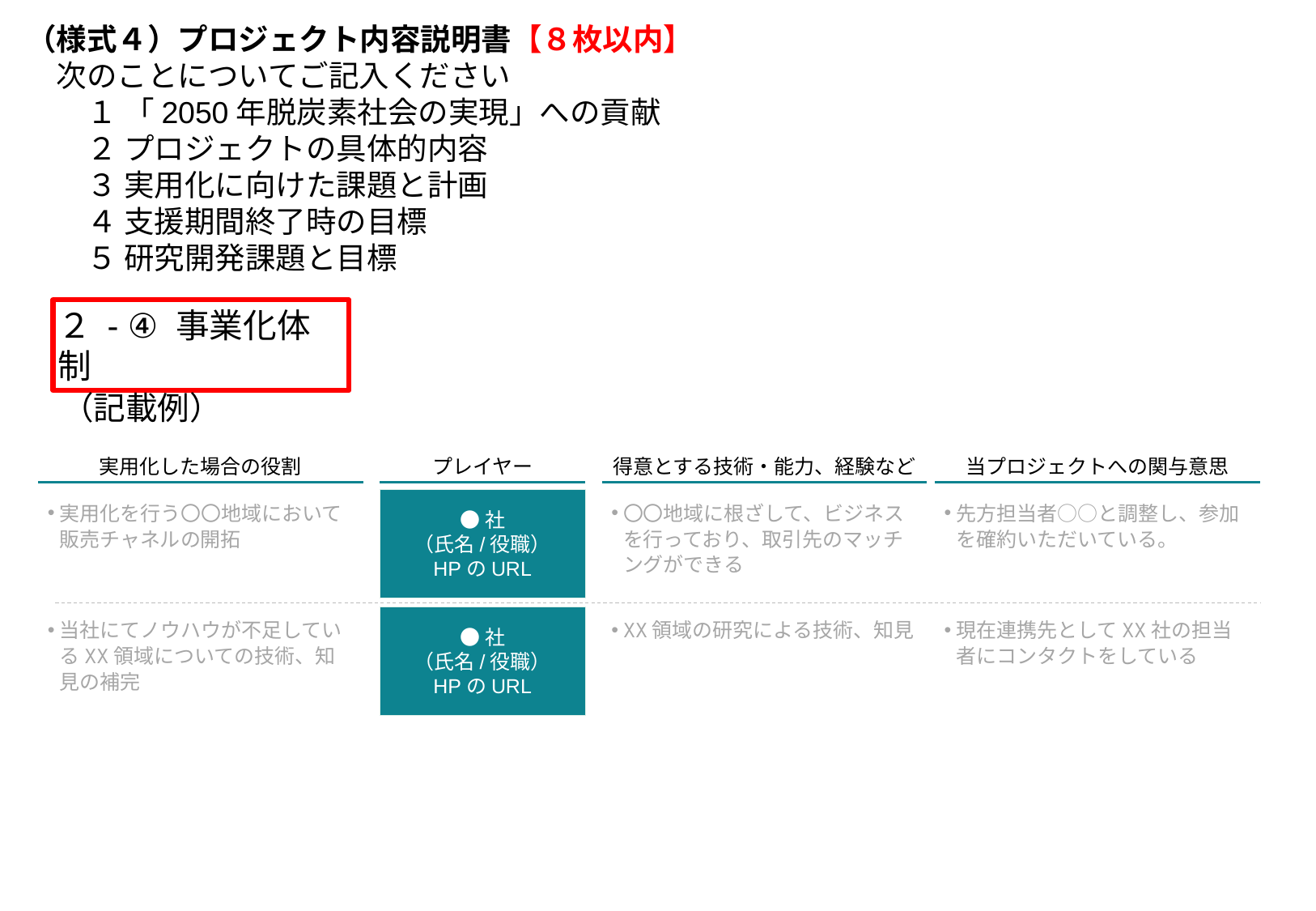

（様式４）プロジェクト内容説明書【８枚以内】
　次のことについてご記入ください
　　１ 「2050年脱炭素社会の実現」への貢献
　　２ プロジェクトの具体的内容
　　３ 実用化に向けた課題と計画
　　４ 支援期間終了時の目標
　　５ 研究開発課題と目標
#
２ - ④ 事業化体制
　（記載例）
実用化した場合の役割
プレイヤー
得意とする技術・能力、経験など
当プロジェクトへの関与意思
実用化を行う〇〇地域において販売チャネルの開拓
●社
（氏名/役職）
HPのURL
〇〇地域に根ざして、ビジネスを行っており、取引先のマッチングができる
先方担当者○○と調整し、参加を確約いただいている。
当社にてノウハウが不足しているXX領域についての技術、知見の補完
●社
（氏名/役職）
HPのURL
XX領域の研究による技術、知見
現在連携先としてXX社の担当者にコンタクトをしている